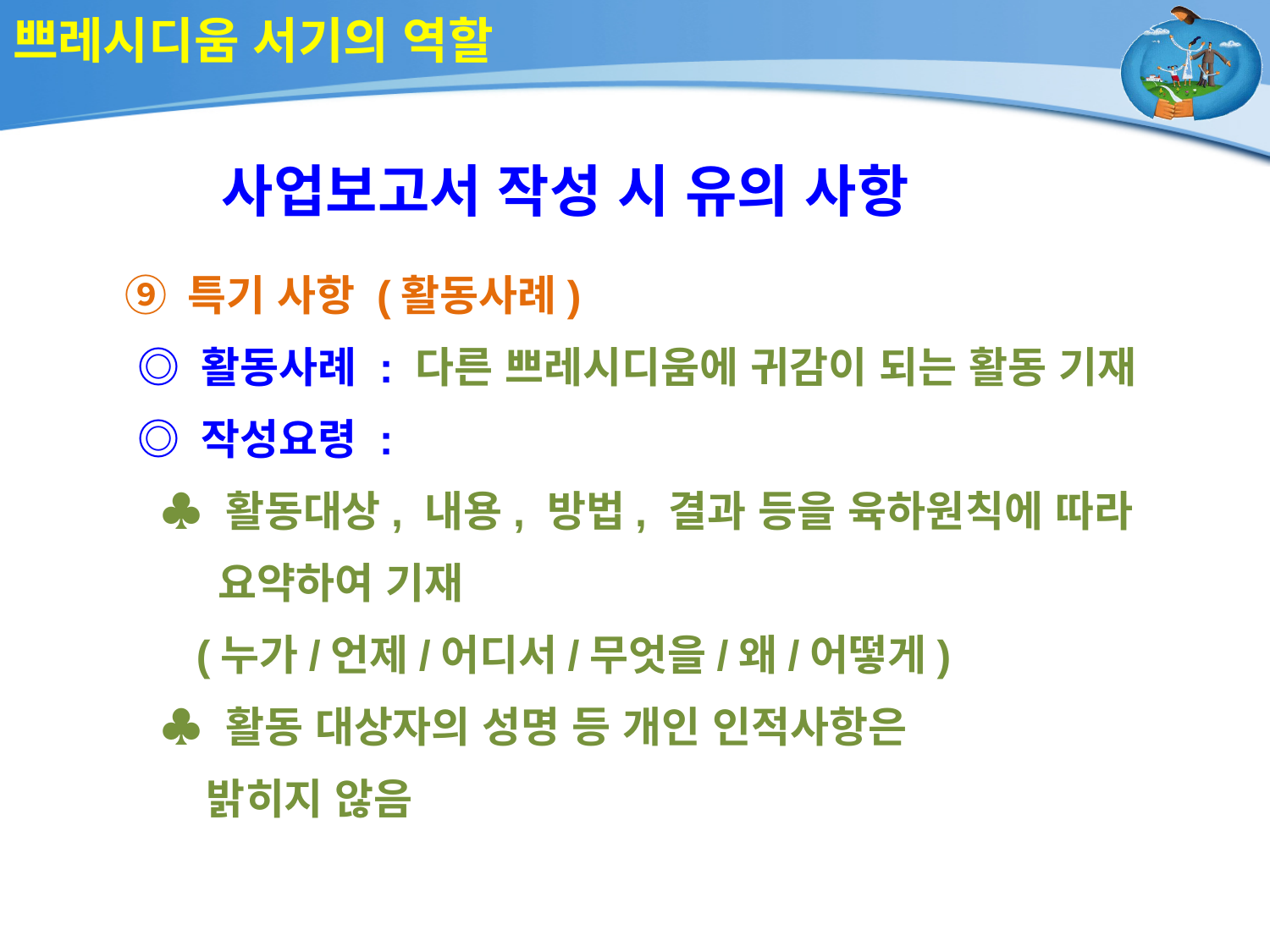

# 쁘레시디움 서기의 역할
사업보고서 작성 시 유의 사항
⑨ 특기 사항 (활동사례)
 ◎ 활동사례 : 다른 쁘레시디움에 귀감이 되는 활동 기재
 ◎ 작성요령 :
   ♣ 활동대상, 내용, 방법, 결과 등을 육하원칙에 따라
       요약하여 기재
      (누가/언제/어디서/무엇을/왜/어떻게)
   ♣ 활동 대상자의 성명 등 개인 인적사항은
      밝히지 않음